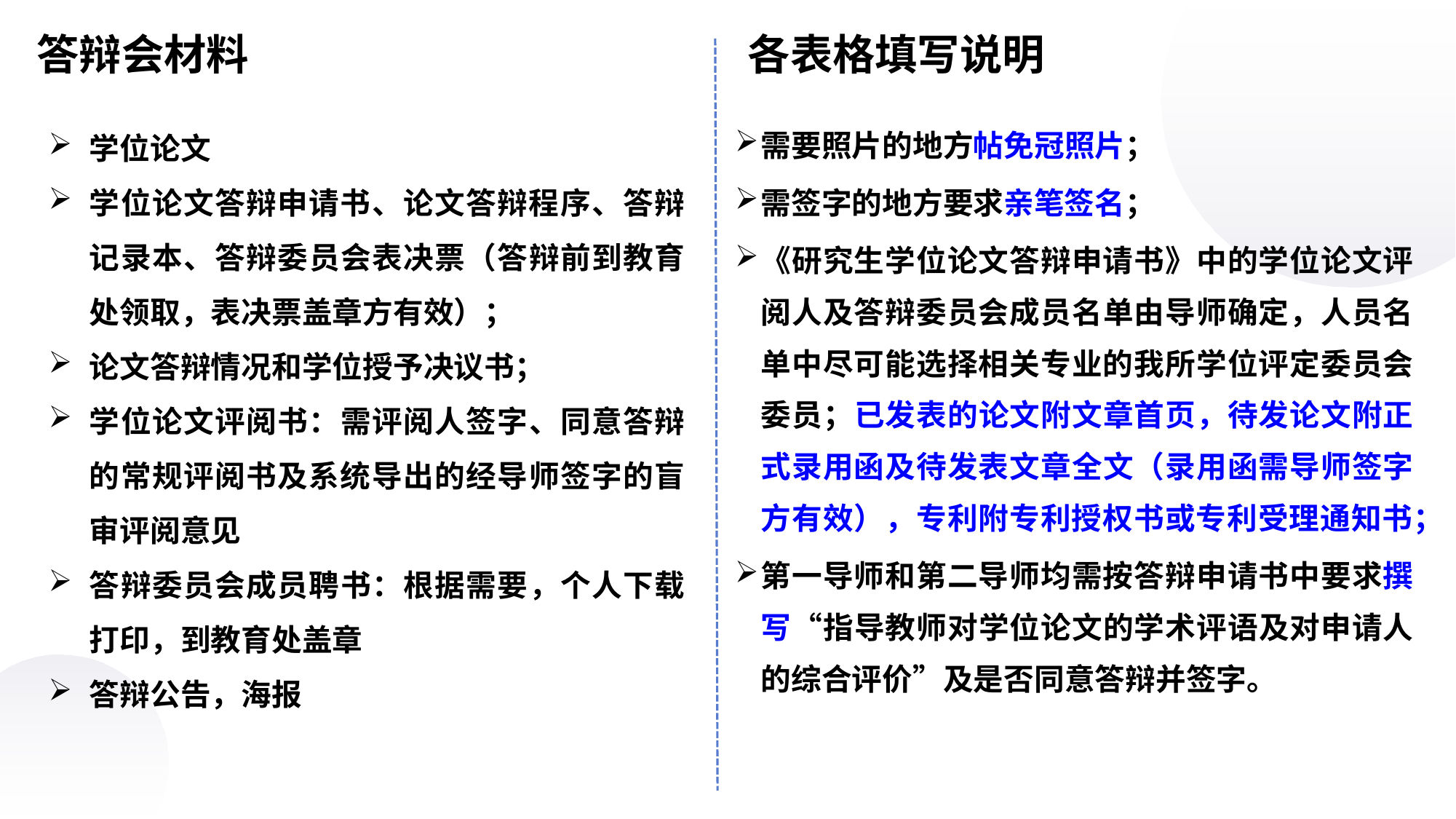

答辩会材料
各表格填写说明
学位论文
学位论文答辩申请书、论文答辩程序、答辩记录本、答辩委员会表决票（答辩前到教育处领取，表决票盖章方有效）；
论文答辩情况和学位授予决议书；
学位论文评阅书：需评阅人签字、同意答辩的常规评阅书及系统导出的经导师签字的盲审评阅意见
答辩委员会成员聘书：根据需要，个人下载打印，到教育处盖章
答辩公告，海报
需要照片的地方帖免冠照片；
需签字的地方要求亲笔签名；
《研究生学位论文答辩申请书》中的学位论文评阅人及答辩委员会成员名单由导师确定，人员名单中尽可能选择相关专业的我所学位评定委员会委员；已发表的论文附文章首页，待发论文附正式录用函及待发表文章全文（录用函需导师签字方有效），专利附专利授权书或专利受理通知书；
第一导师和第二导师均需按答辩申请书中要求撰写“指导教师对学位论文的学术评语及对申请人的综合评价”及是否同意答辩并签字。